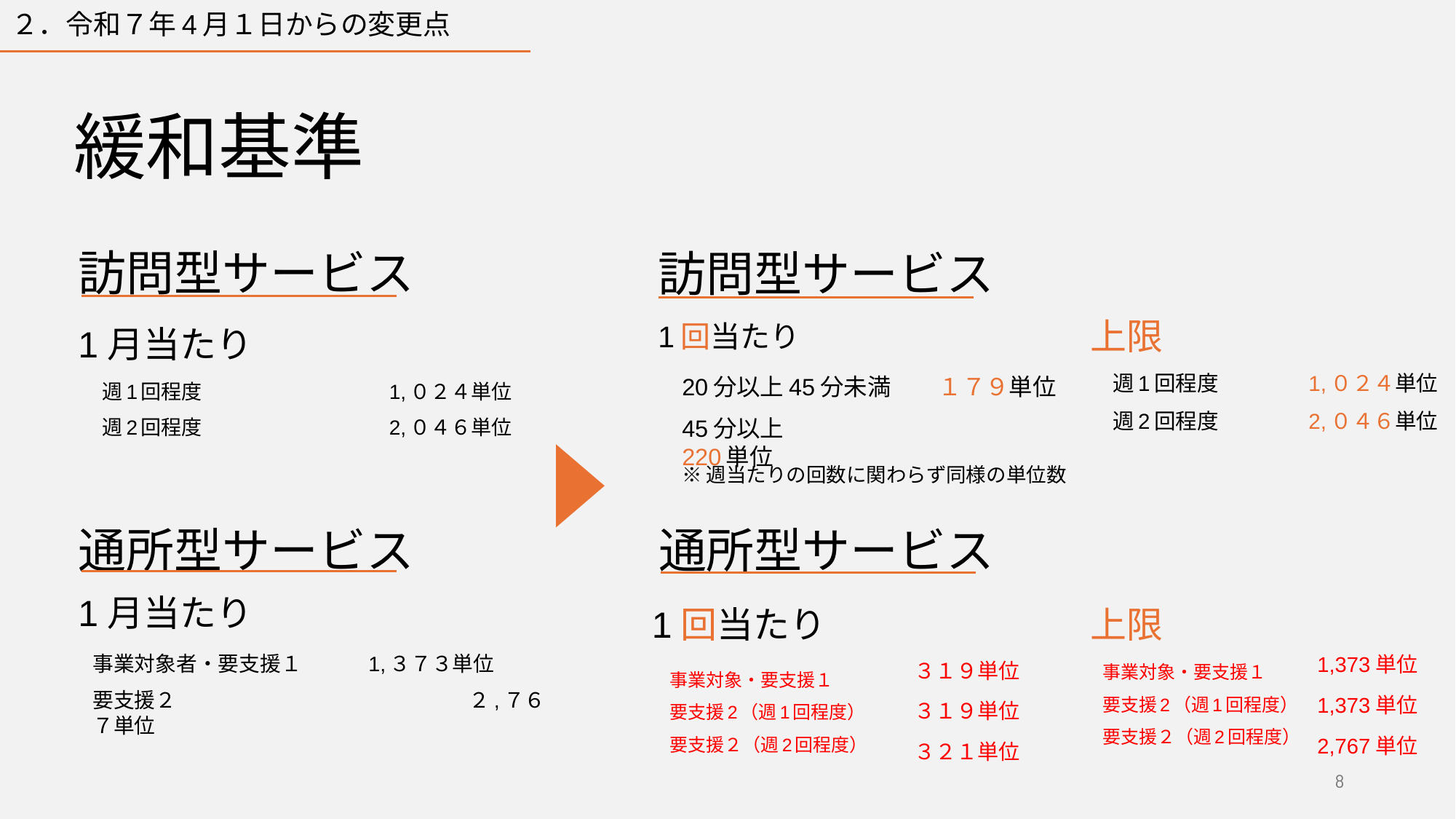

２．令和７年4月１日からの変更点
緩和基準
訪問型サービス
週1回程度　　　　　　　　　1,０２４単位
週2回程度　　　　　　　　　2,０４６単位
1月当たり
訪問型サービス
上限
1回当たり
週1回程度　　　　1,０２４単位
週2回程度　　　　2,０４６単位
20分以上45分未満　　１７９単位
45分以上　　　　　　　　　　 220単位
※週当たりの回数に関わらず同様の単位数

通所型サービス
事業対象者・要支援１　　　1,３７３単位
要支援２　　　　　　　　　　　　　　２,７６７単位
1月当たり
通所型サービス
上限
1回当たり
1,373単位
1,373単位
2,767単位
３１９単位
３１９単位
３２１単位
事業対象・要支援１
要支援2（週1回程度）
要支援２（週2回程度）
事業対象・要支援１
要支援2（週1回程度）
要支援２（週2回程度）
8